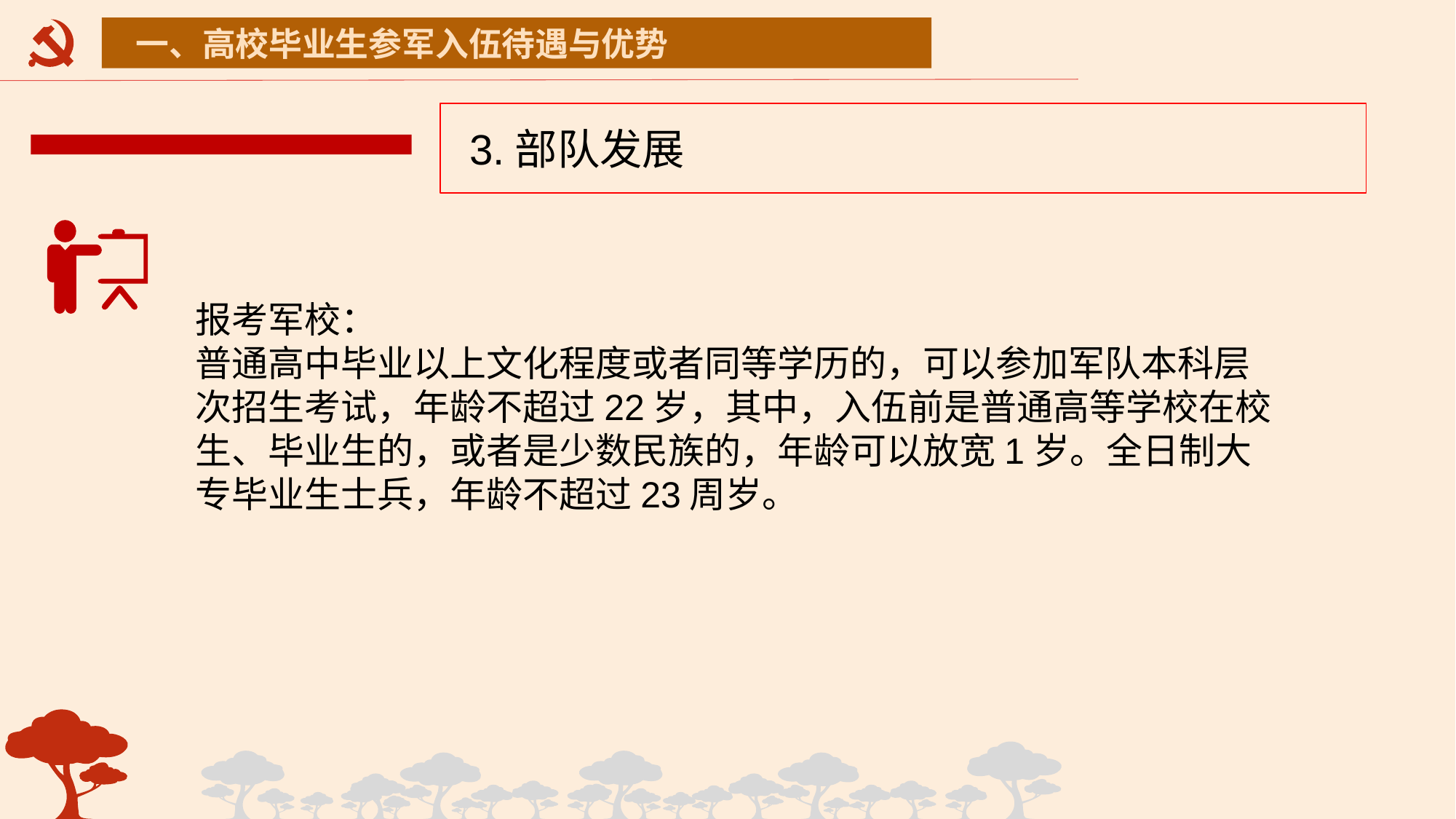

一、高校毕业生参军入伍待遇与优势

3.部队发展

报考军校：
普通高中毕业以上文化程度或者同等学历的，可以参加军队本科层次招生考试，年龄不超过22岁，其中，入伍前是普通高等学校在校生、毕业生的，或者是少数民族的，年龄可以放宽1岁。全日制大专毕业生士兵，年龄不超过23周岁。